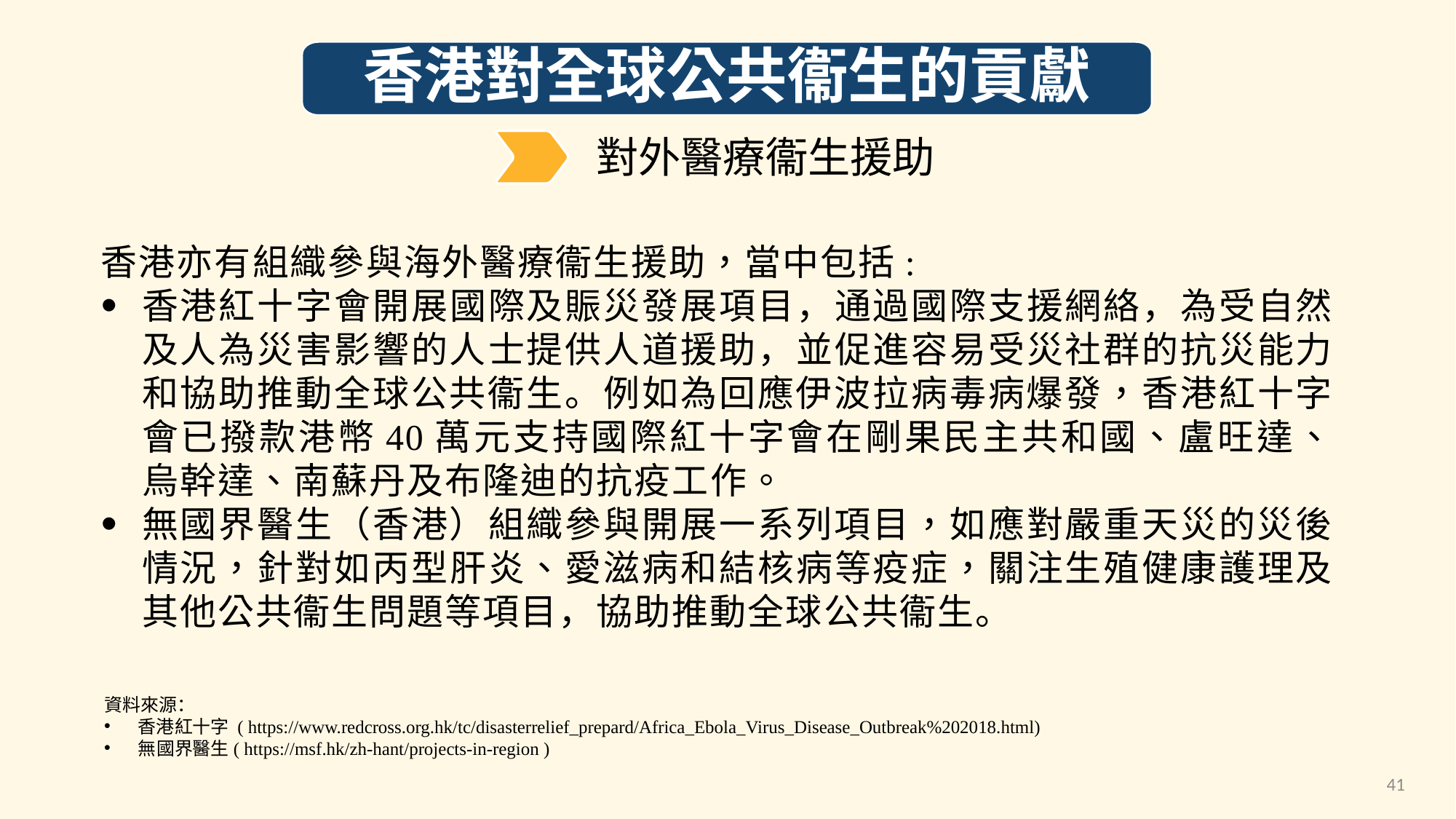

香港對全球公共衞生的貢獻

對外醫療衞生援助
香港亦有組織參與海外醫療衞生援助，當中包括:
香港紅十字會開展國際及賑災發展項目，通過國際支援網絡，為受自然及人為災害影響的人士提供人道援助，並促進容易受災社群的抗災能力和協助推動全球公共衞生。例如為回應伊波拉病毒病爆發，香港紅十字會已撥款港幣40萬元支持國際紅十字會在剛果民主共和國、盧旺達、烏幹達、南蘇丹及布隆迪的抗疫工作。
無國界醫生（香港）組織參與開展一系列項目，如應對嚴重天災的災後情況，針對如丙型肝炎、愛滋病和結核病等疫症，關注生殖健康護理及其他公共衞生問題等項目，協助推動全球公共衞生。
資料來源：
香港紅十字 ( https://www.redcross.org.hk/tc/disasterrelief_prepard/Africa_Ebola_Virus_Disease_Outbreak%202018.html)
無國界醫生( https://msf.hk/zh-hant/projects-in-region )
41